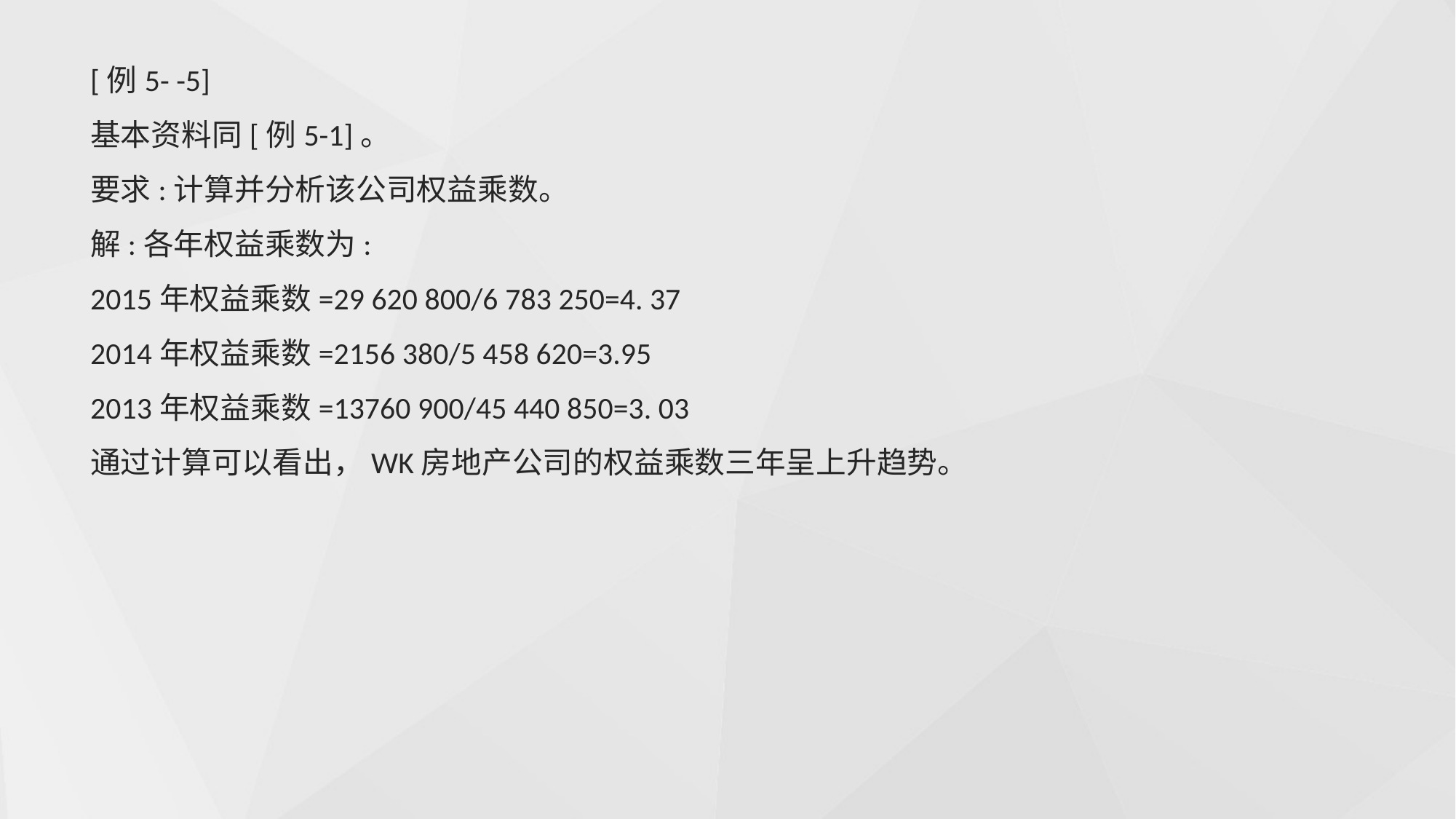

[例5- -5]
基本资料同[例5-1]。
要求:计算并分析该公司权益乘数。
解:各年权益乘数为:
2015年权益乘数=29 620 800/6 783 250=4. 37
2014年权益乘数=2156 380/5 458 620=3.95
2013年权益乘数=13760 900/45 440 850=3. 03
通过计算可以看出，WK房地产公司的权益乘数三年呈上升趋势。